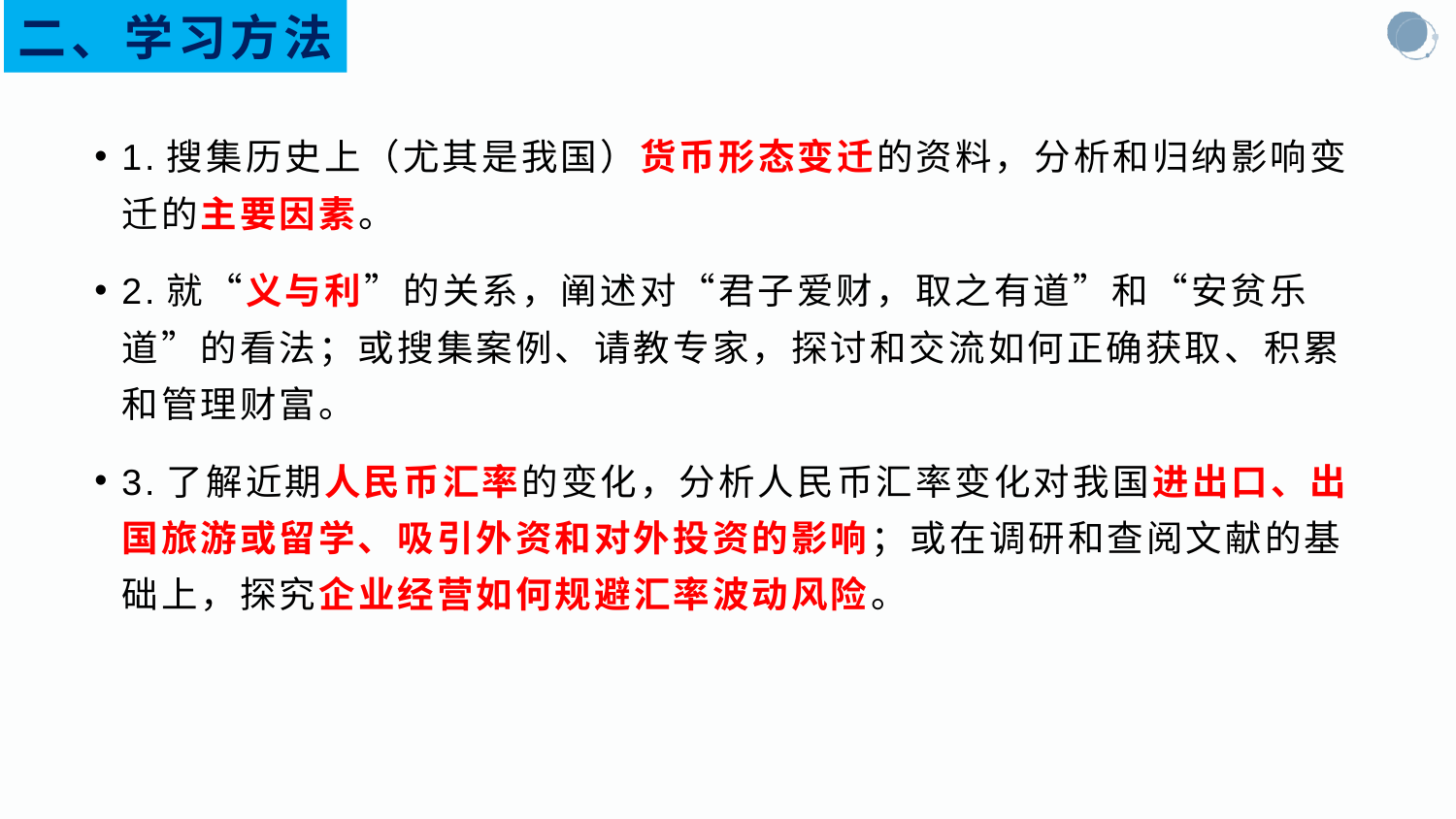

二、学习方法
1.搜集历史上（尤其是我国）货币形态变迁的资料，分析和归纳影响变迁的主要因素。
2.就“义与利”的关系，阐述对“君子爱财，取之有道”和“安贫乐道”的看法；或搜集案例、请教专家，探讨和交流如何正确获取、积累和管理财富。
3.了解近期人民币汇率的变化，分析人民币汇率变化对我国进出口、出国旅游或留学、吸引外资和对外投资的影响；或在调研和查阅文献的基础上，探究企业经营如何规避汇率波动风险。